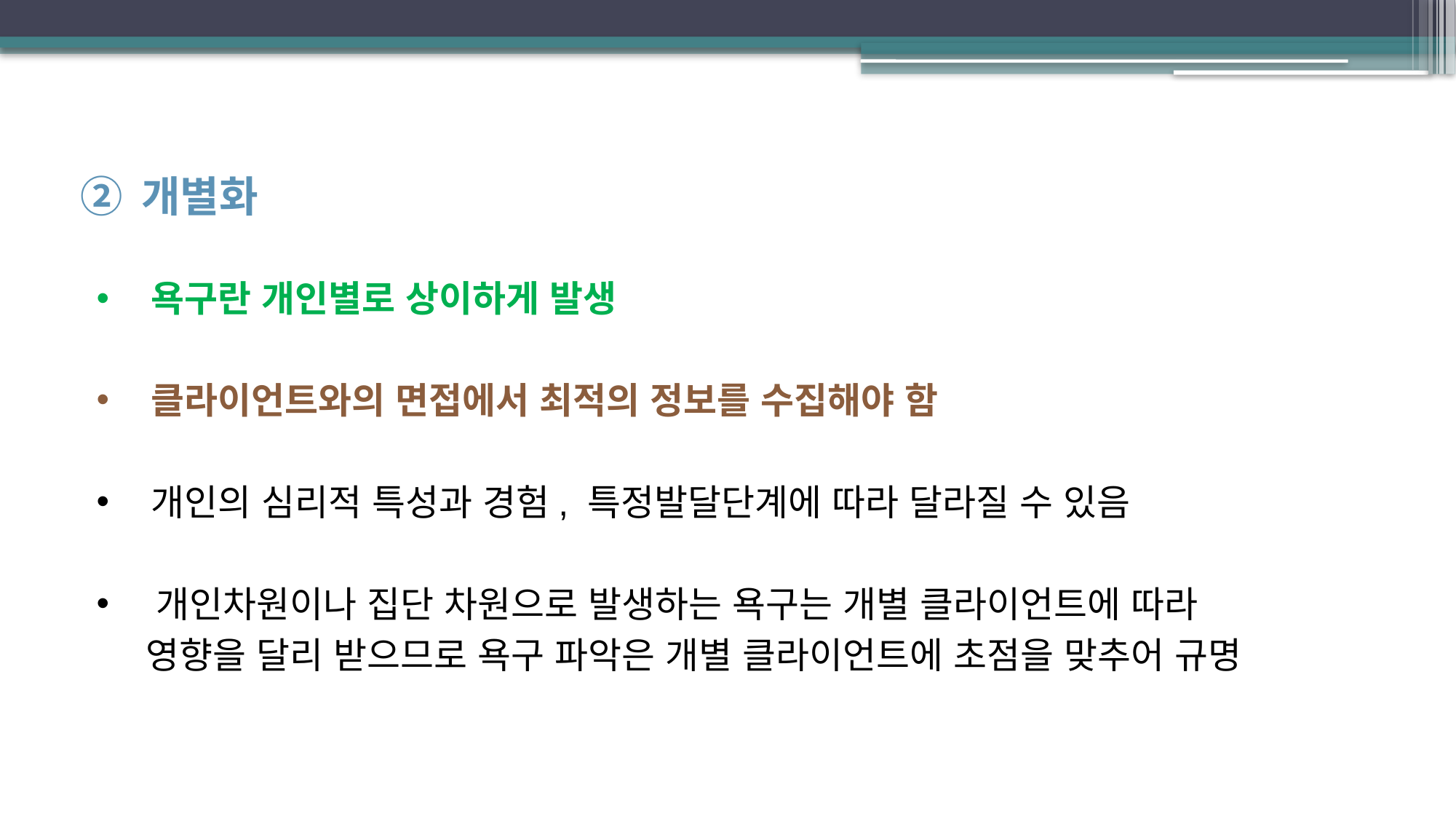

개별화

욕구란 개인별로 상이하게 발생

클라이언트와의 면접에서 최적의 정보를 수집해야 함

개인의 심리적 특성과 경험, 특정발달단계에 따라 달라질 수 있음

 개인차원이나 집단 차원으로 발생하는 욕구는 개별 클라이언트에 따라
    영향을 달리 받으므로 욕구 파악은 개별 클라이언트에 초점을 맞추어 규명